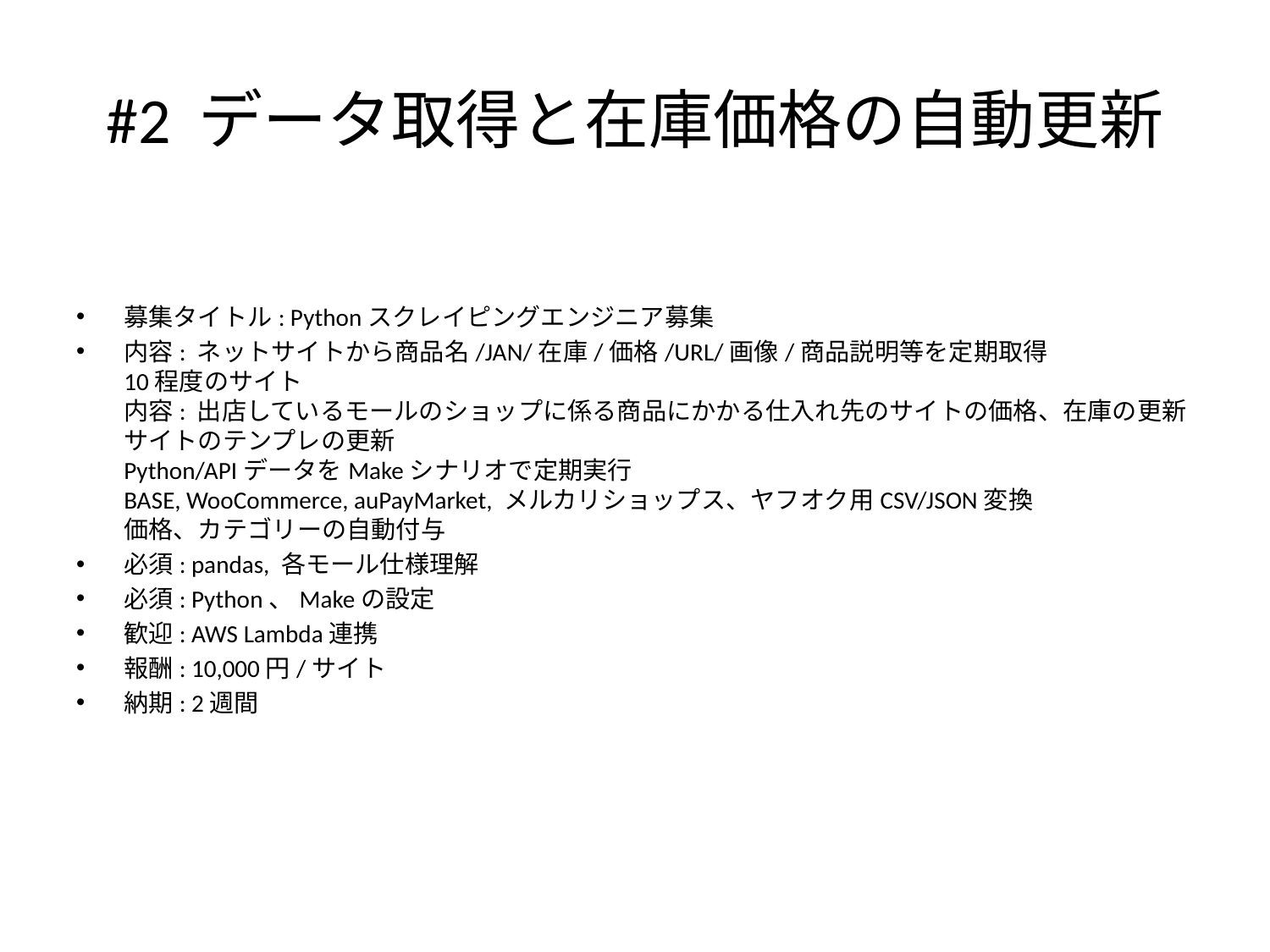

# #2 データ取得と在庫価格の自動更新

募集タイトル: Pythonスクレイピングエンジニア募集
内容: ネットサイトから商品名/JAN/在庫/価格/URL/画像/商品説明等を定期取得
10程度のサイト
内容: 出店しているモールのショップに係る商品にかかる仕入れ先のサイトの価格、在庫の更新
サイトのテンプレの更新
Python/APIデータをMakeシナリオで定期実行
BASE, WooCommerce, auPayMarket, メルカリショップス、ヤフオク用CSV/JSON変換
価格、カテゴリーの自動付与
必須: pandas, 各モール仕様理解
必須: Python、Makeの設定
歓迎: AWS Lambda連携
報酬: 10,000円/サイト
納期: 2週間